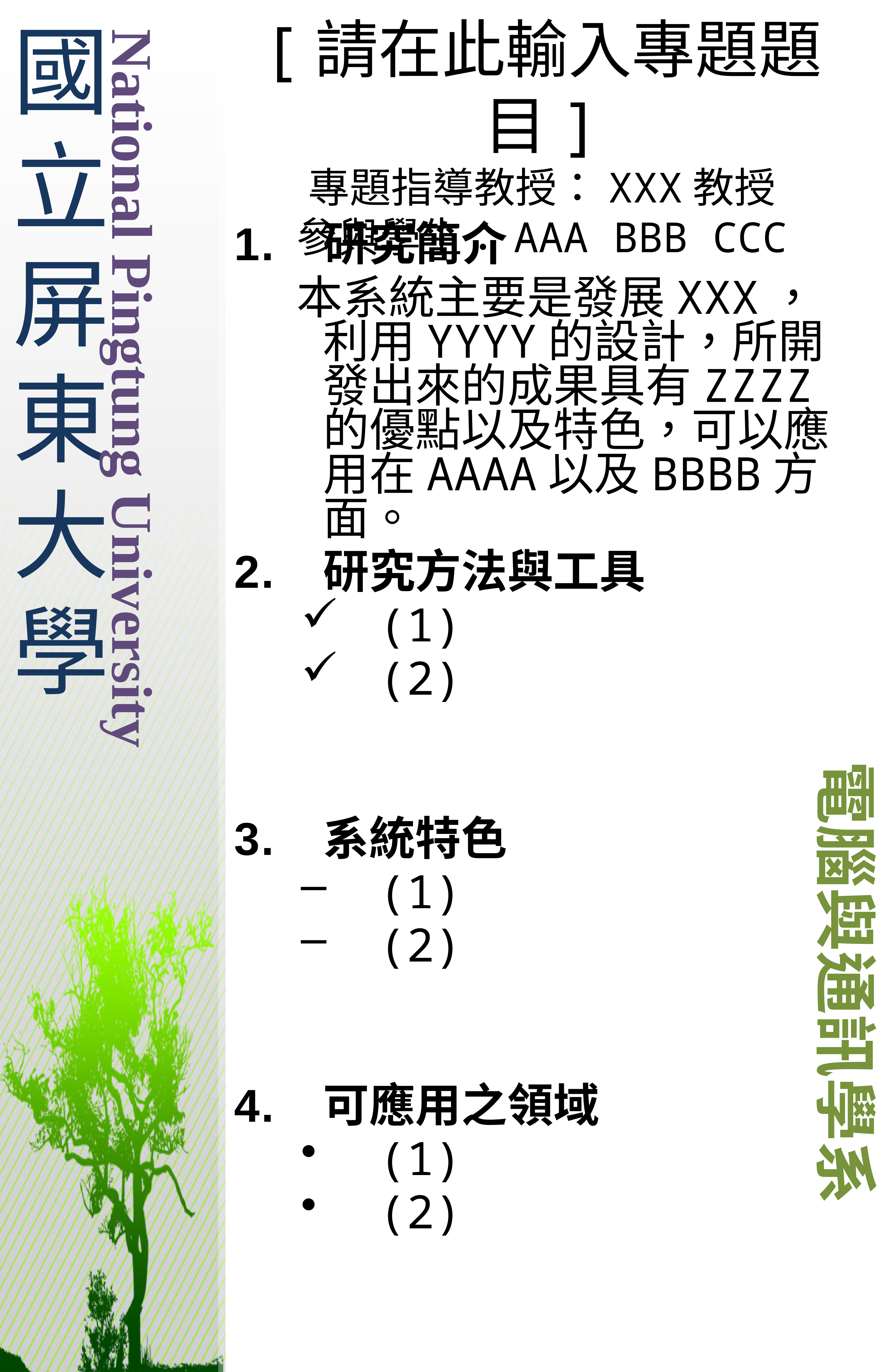

# 國立屏東大學
[請在此輸入專題題目]
專題指導教授：XXX教授
參與學生：AAA BBB CCC

National Pingtung University

研究簡介
     本系統主要是發展XXX，利用YYYY的設計，所開發出來的成果具有ZZZZ的優點以及特色，可以應用在AAAA以及BBBB方面。
研究方法與工具
(1)
(2)

系統特色
(1)
(2)

可應用之領域
(1)
(2)

電腦與通訊學系